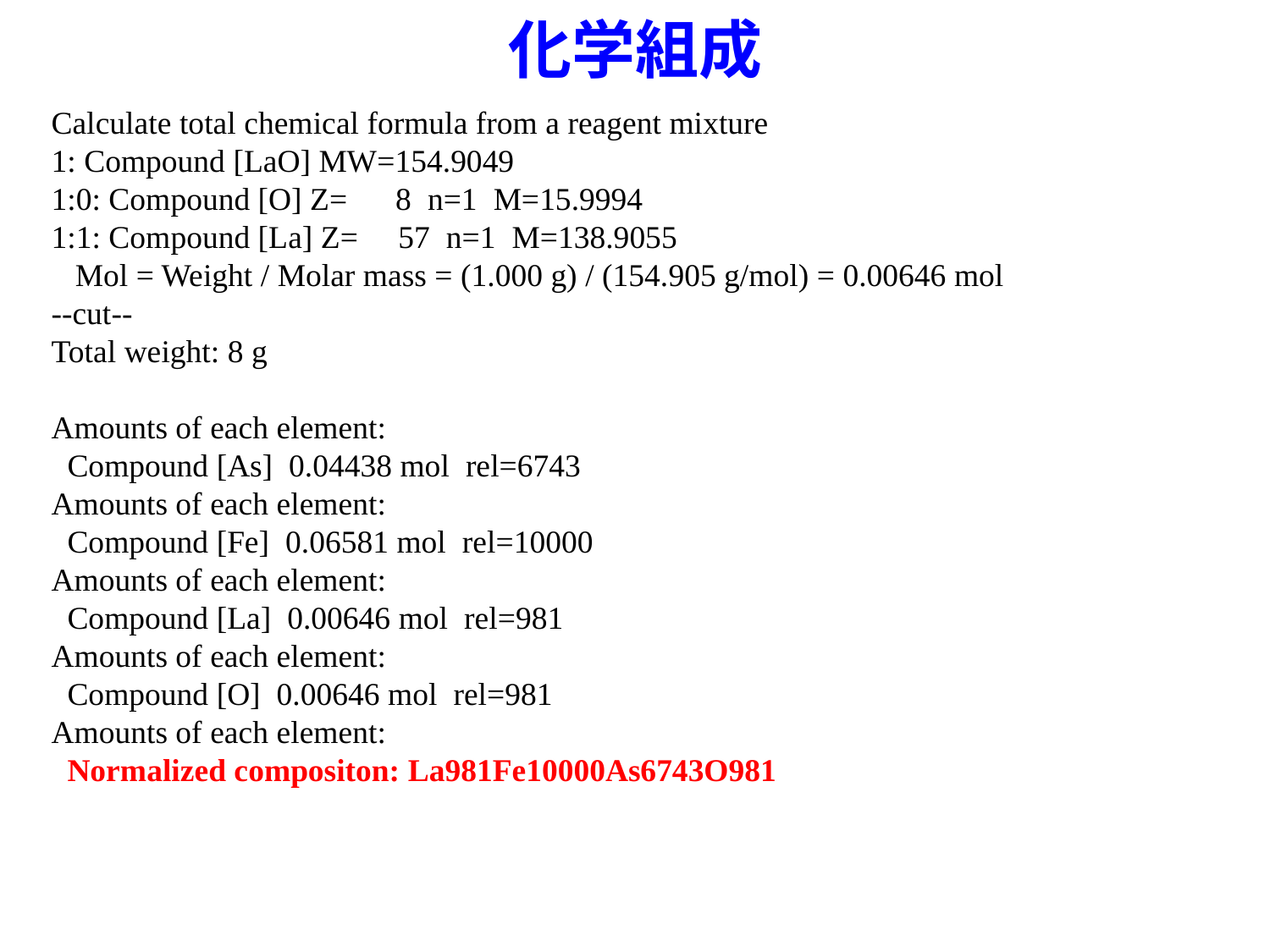

化学組成
Calculate total chemical formula from a reagent mixture
1: Compound [LaO] MW=154.9049
1:0: Compound [O] Z=      8  n=1  M=15.9994
1:1: Compound [La] Z=     57  n=1  M=138.9055
   Mol = Weight / Molar mass = (1.000 g) / (154.905 g/mol) = 0.00646 mol
--cut--
Total weight: 8 g

Amounts of each element:
  Compound [As]  0.04438 mol  rel=6743
Amounts of each element:
  Compound [Fe]  0.06581 mol  rel=10000
Amounts of each element:
  Compound [La]  0.00646 mol  rel=981
Amounts of each element:
  Compound [O]  0.00646 mol  rel=981
Amounts of each element:
  Normalized compositon: La981Fe10000As6743O981